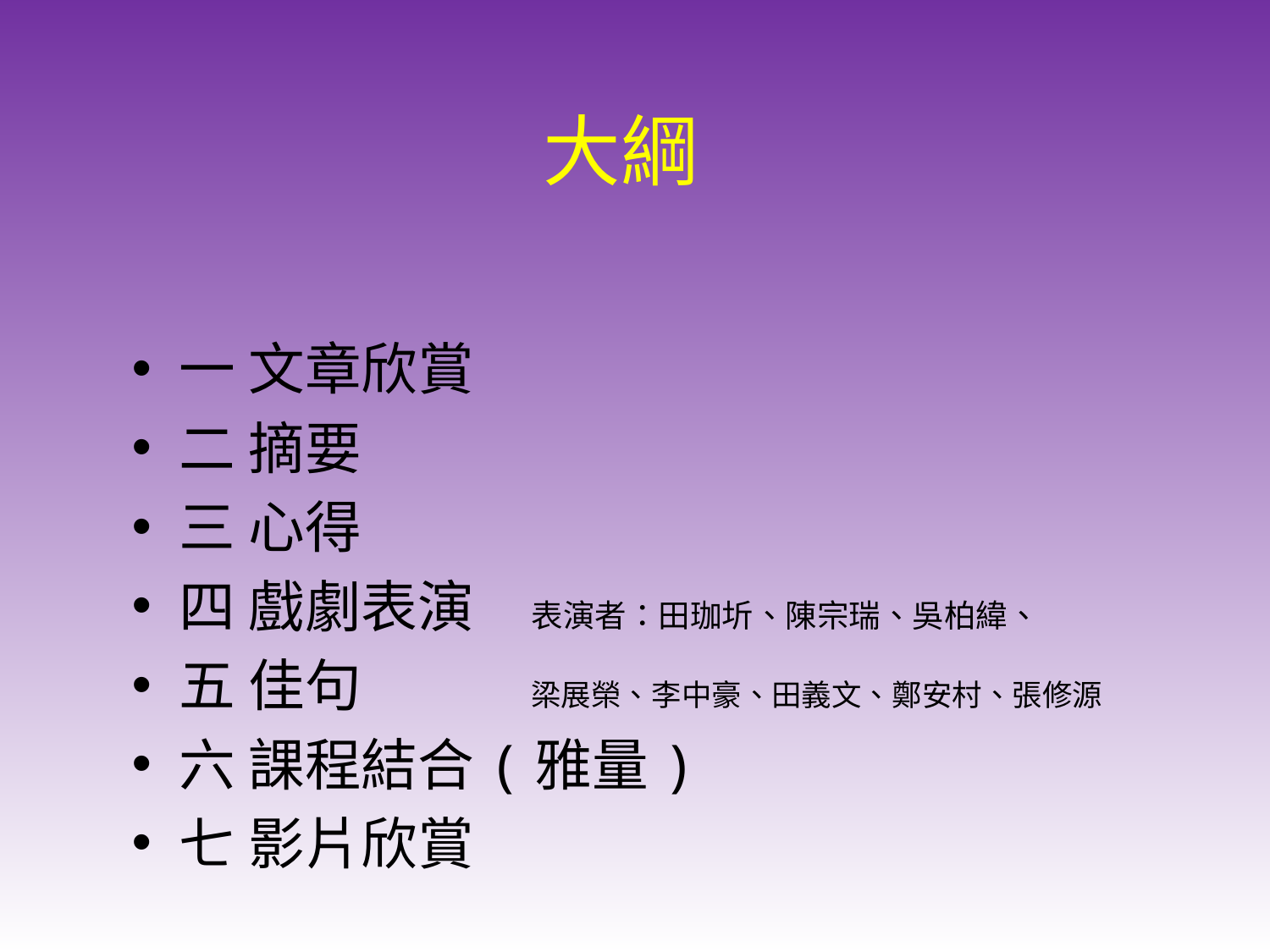

# 大綱
一 文章欣賞
二 摘要
三 心得
四 戲劇表演　表演者：田珈圻、陳宗瑞、吳柏緯、
五 佳句　　　梁展榮、李中豪、田義文、鄭安村、張修源
六 課程結合(雅量)
七 影片欣賞